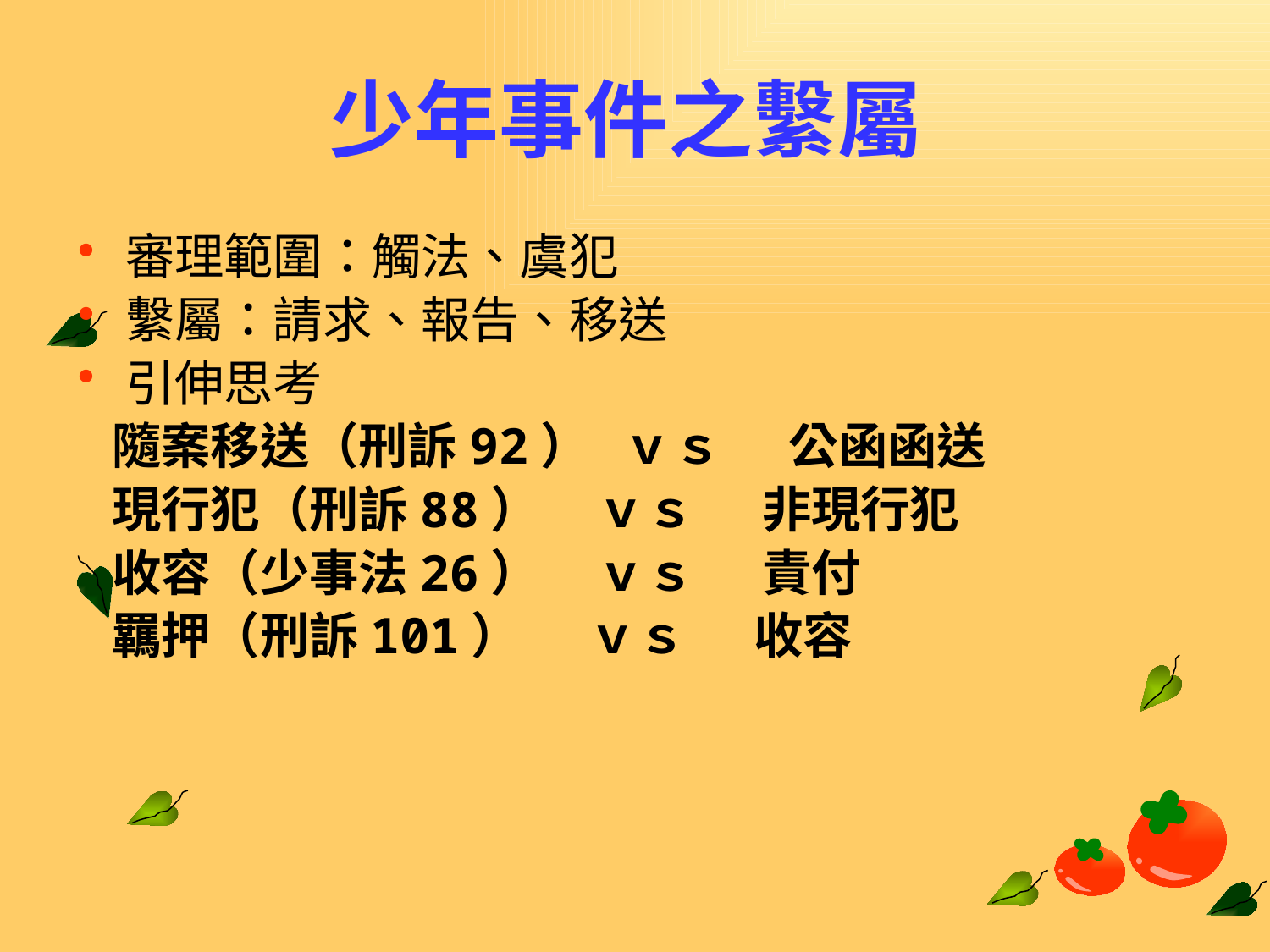

# 少年事件之繫屬
審理範圍：觸法、虞犯
繫屬：請求、報告、移送
引伸思考
  隨案移送（刑訴92）   ｖｓ      公函函送
  現行犯（刑訴88）     ｖｓ      非現行犯
  收容（少事法26）     ｖｓ      責付
  羈押（刑訴101）      ｖｓ      收容